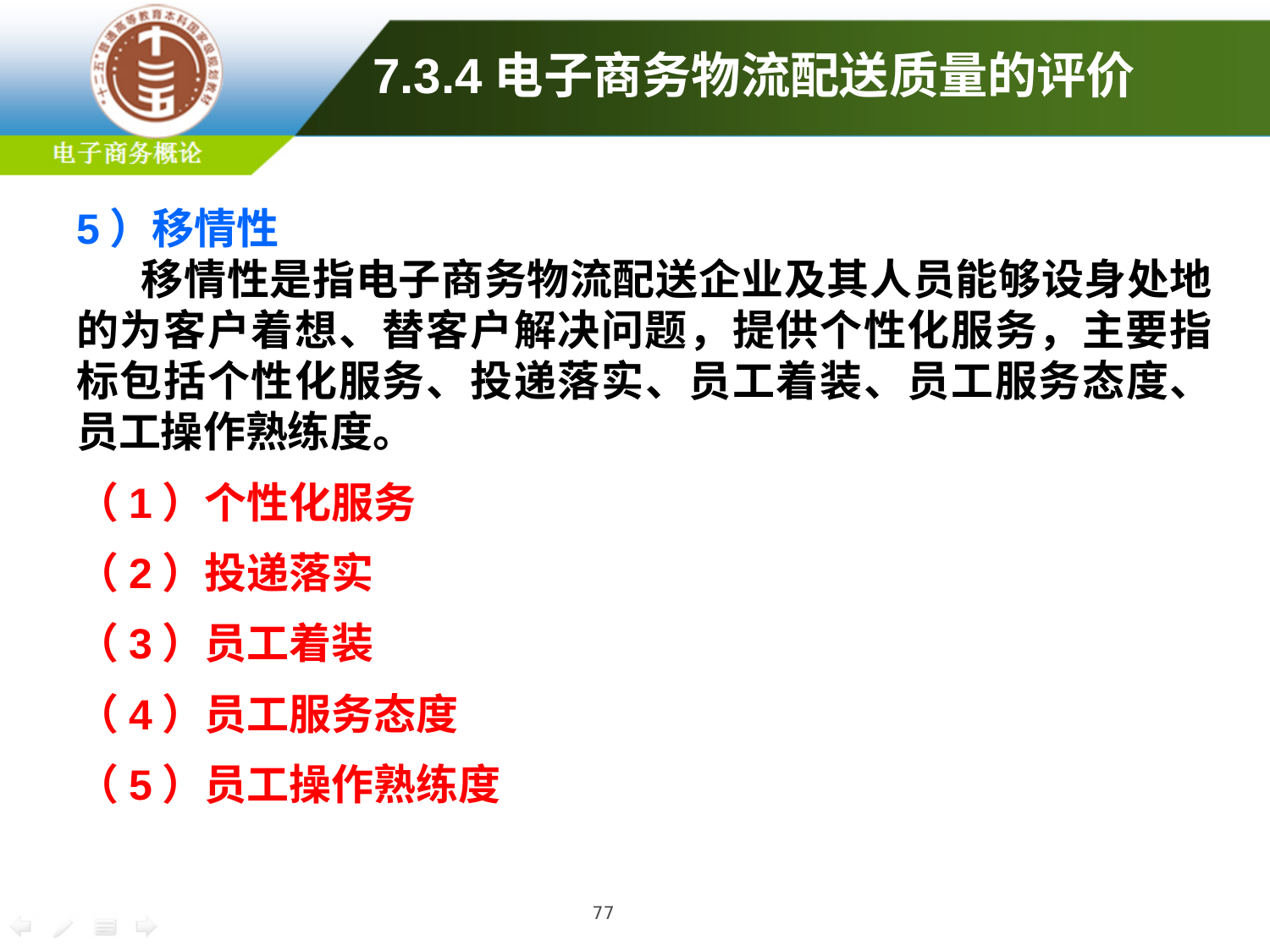

# 7.3.4电子商务物流配送质量的评价
5）移情性
移情性是指电子商务物流配送企业及其人员能够设身处地的为客户着想、替客户解决问题，提供个性化服务，主要指标包括个性化服务、投递落实、员工着装、员工服务态度、员工操作熟练度。
（1）个性化服务
（2）投递落实
（3）员工着装
（4）员工服务态度
（5）员工操作熟练度
77